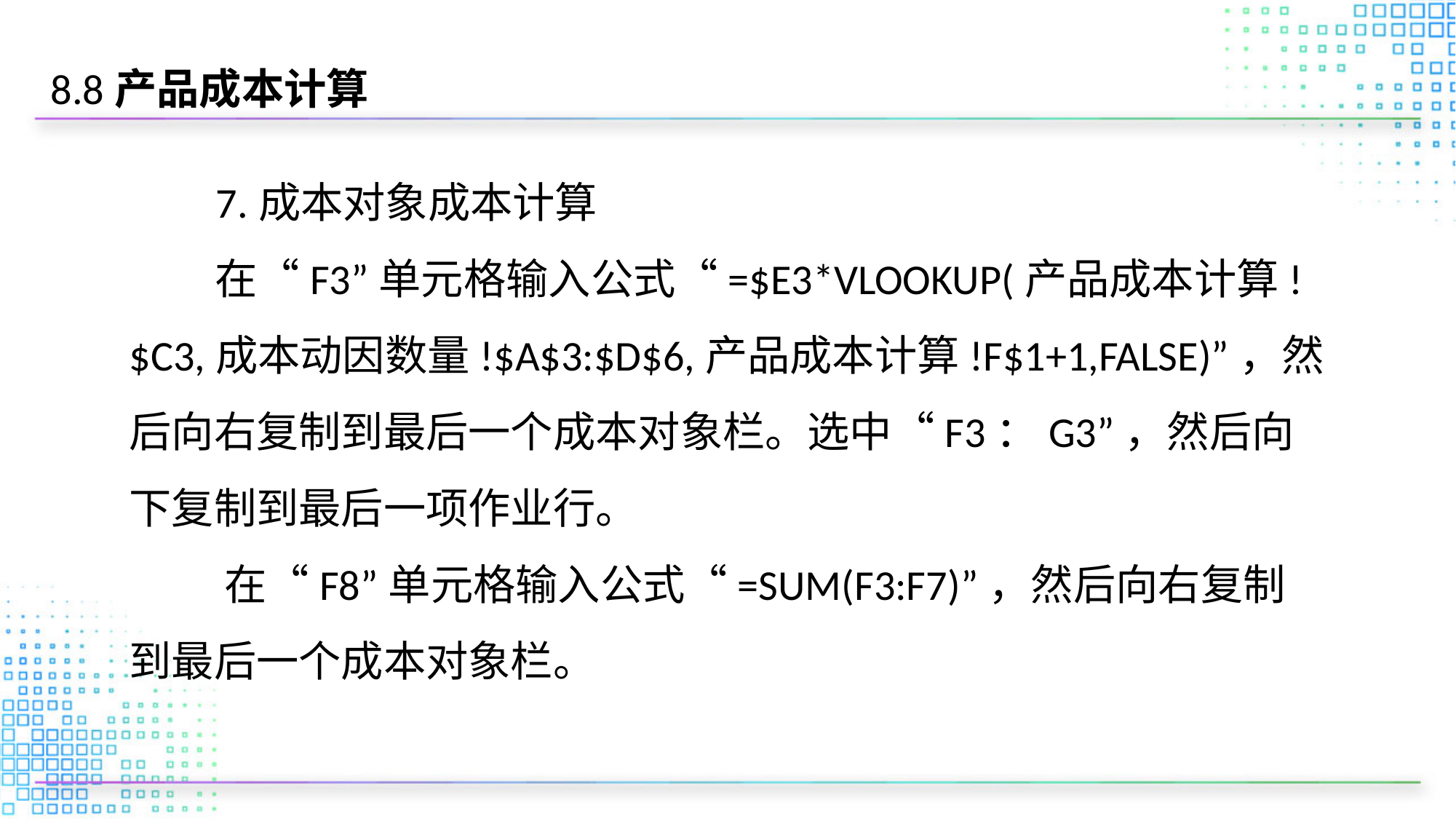

# 8.8产品成本计算
         7.成本对象成本计算
        在“F3”单元格输入公式“=$E3*VLOOKUP(产品成本计算!$C3,成本动因数量!$A$3:$D$6,产品成本计算!F$1+1,FALSE)”，然后向右复制到最后一个成本对象栏。选中“F3：G3”，然后向下复制到最后一项作业行。
         在“F8”单元格输入公式“=SUM(F3:F7)”，然后向右复制到最后一个成本对象栏。